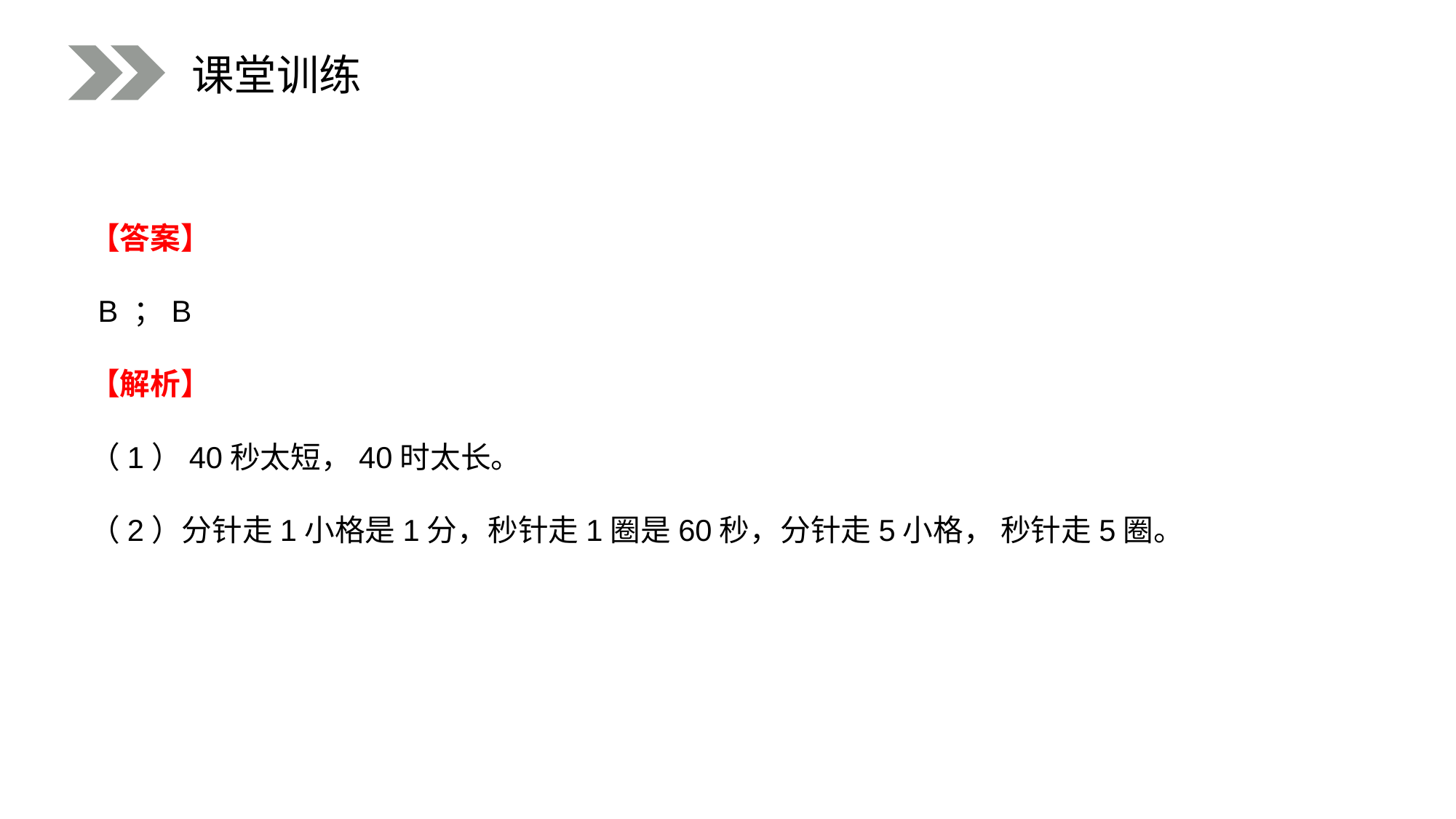

课堂训练
【答案】
 B ；B
【解析】
（1）40秒太短，40时太长。
（2）分针走1小格是1分，秒针走1圈是60秒，分针走5小格， 秒针走5圈。